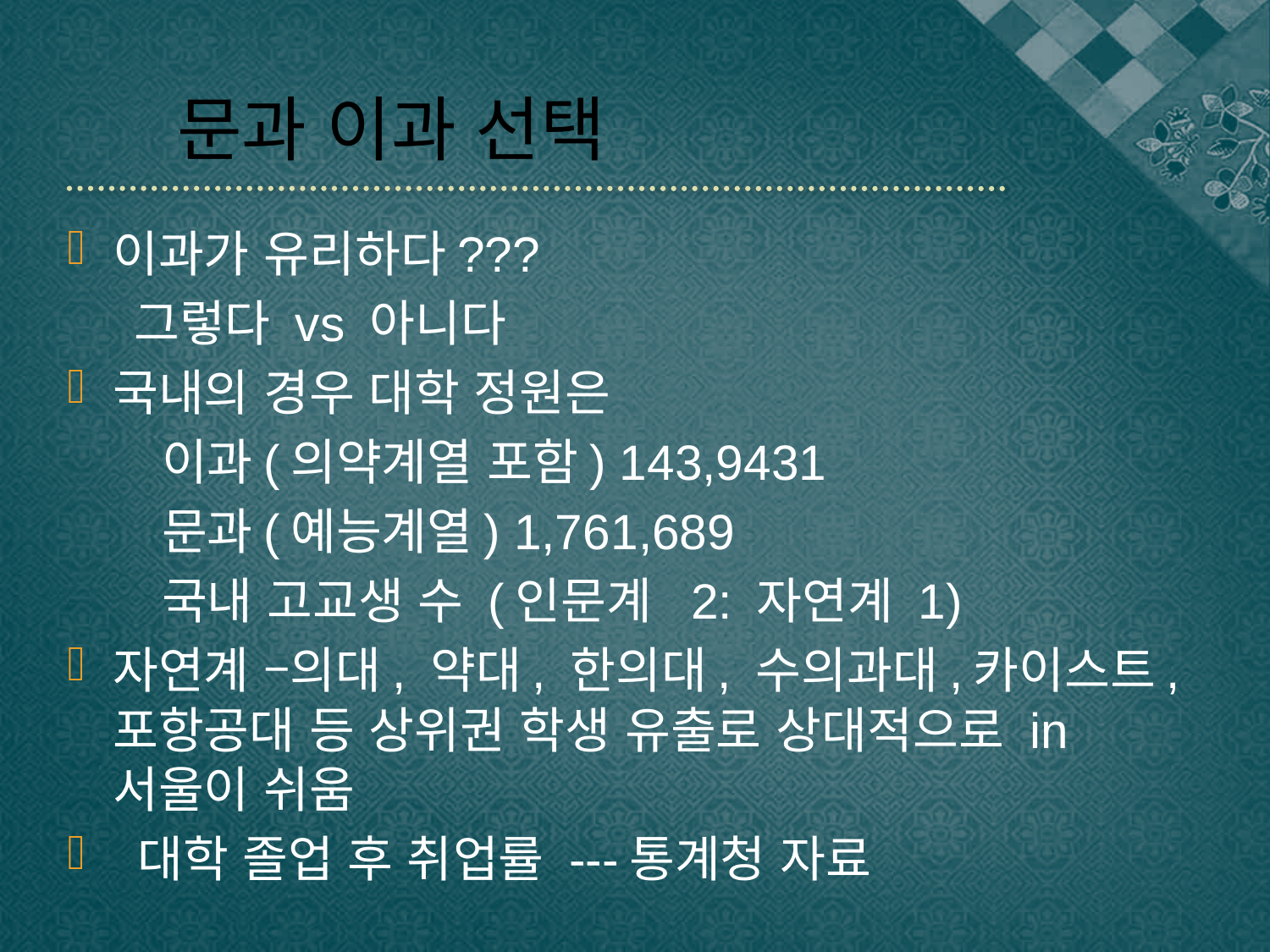

# 문과 이과 선택
이과가 유리하다???
    그렇다 vs 아니다
국내의 경우 대학 정원은
      이과(의약계열 포함) 143,9431
      문과(예능계열) 1,761,689
      국내 고교생 수 (인문계  2: 자연계 1)
자연계 –의대, 약대, 한의대, 수의과대,카이스트, 포항공대 등 상위권 학생 유출로 상대적으로 in 서울이 쉬움
 대학 졸업 후 취업률 ---통계청 자료